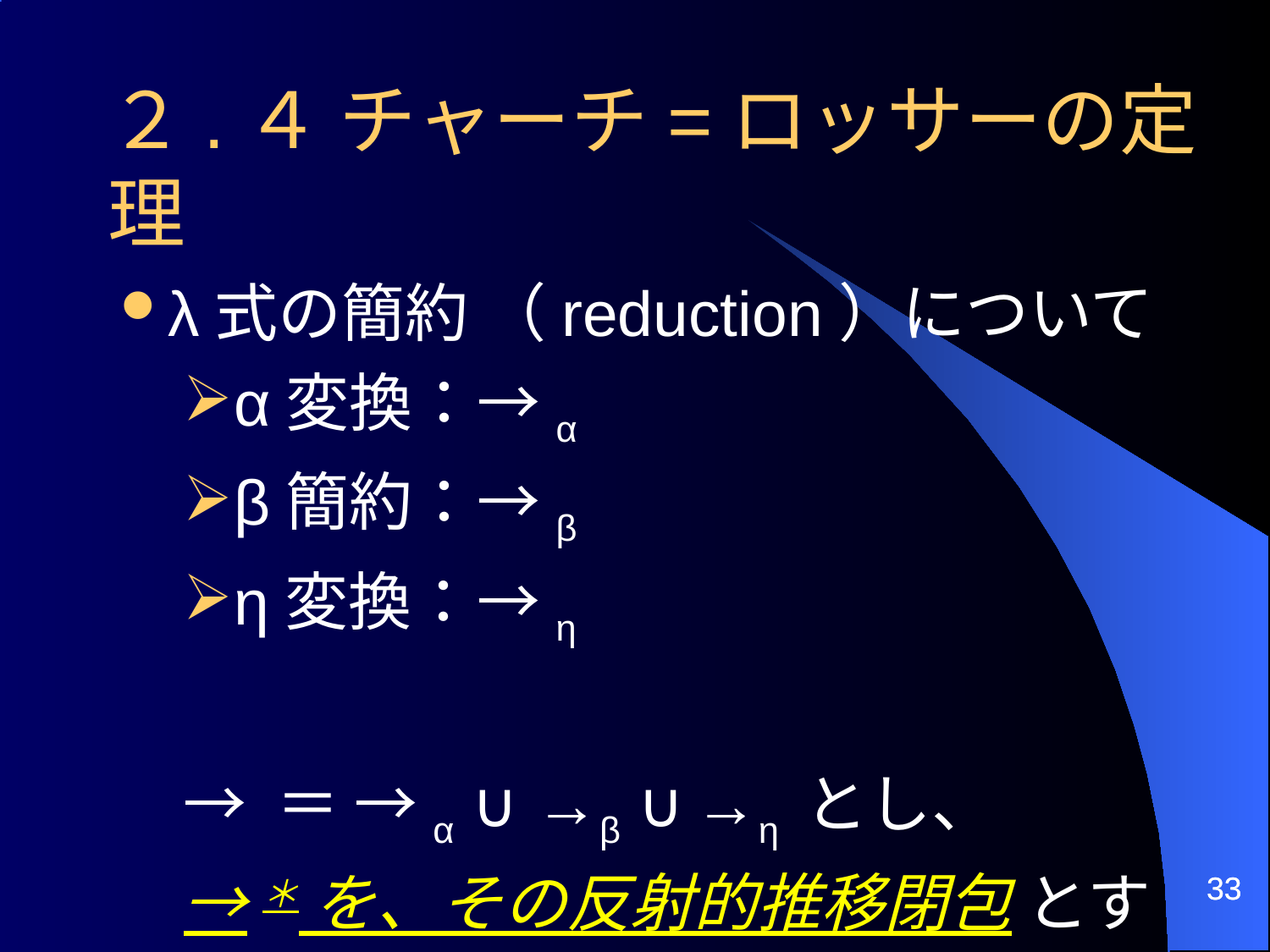

２.４ チャーチ=ロッサーの定理
λ式の簡約 （reduction）について
α変換：	→α
β簡約：	→β
η変換：	→η

→ ＝ →α ∪ →β ∪ →η とし、
→＊ を、その反射的推移閉包 とする
33
33